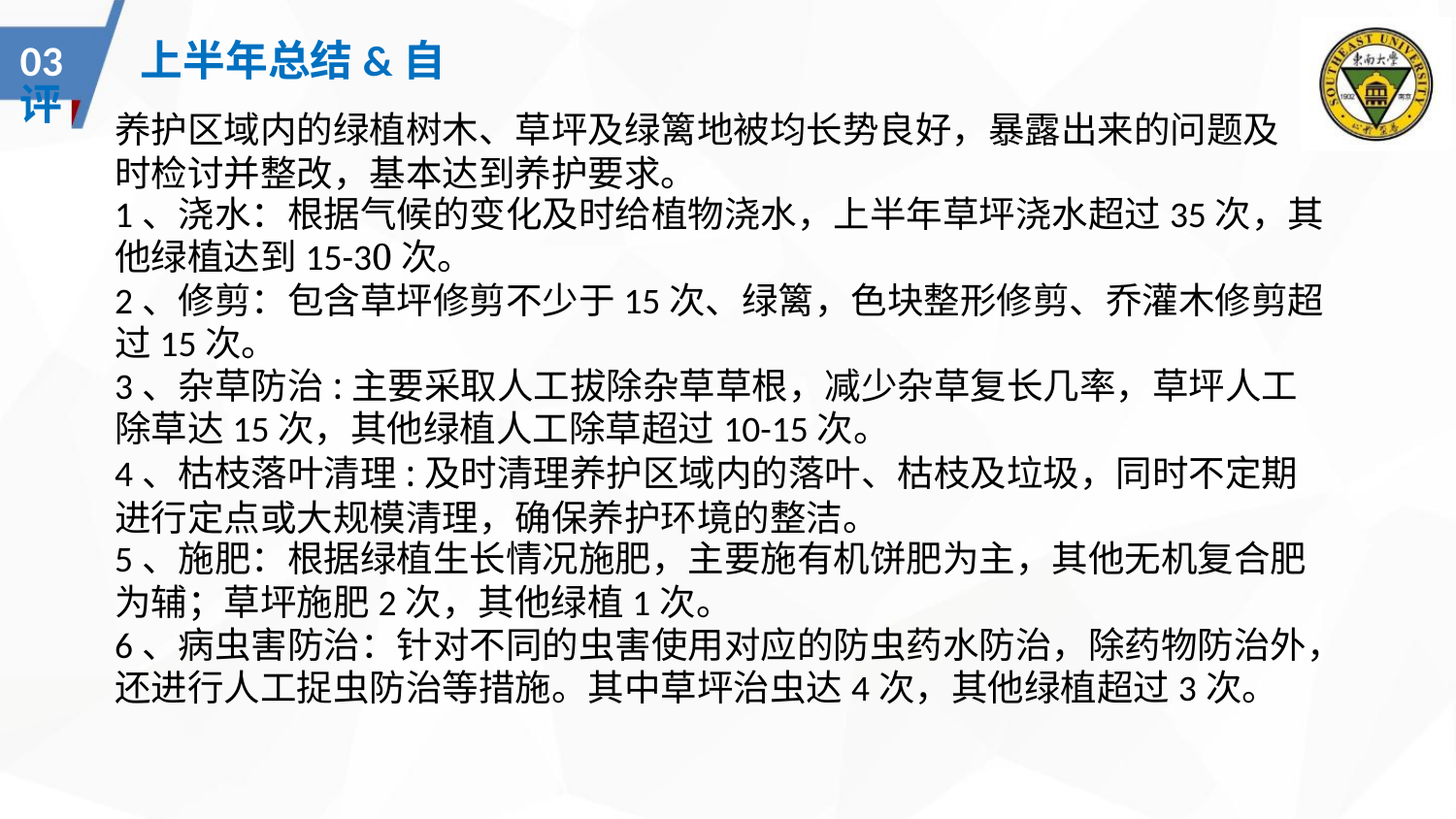

03 上半年总结&自评
养护区域内的绿植树木、草坪及绿篱地被均长势良好，暴露出来的问题及
时检讨并整改，基本达到养护要求。
1、浇水：根据气候的变化及时给植物浇水，上半年草坪浇水超过35次，其
他绿植达到15-30次。
2、修剪：包含草坪修剪不少于15次、绿篱，色块整形修剪、乔灌木修剪超
过15次。
3、杂草防治:主要采取人工拔除杂草草根，减少杂草复长几率，草坪人工
除草达15次，其他绿植人工除草超过10-15次。
4、枯枝落叶清理:及时清理养护区域内的落叶、枯枝及垃圾，同时不定期
进行定点或大规模清理，确保养护环境的整洁。
5、施肥：根据绿植生长情况施肥，主要施有机饼肥为主，其他无机复合肥
为辅；草坪施肥2次，其他绿植1次。
6、病虫害防治：针对不同的虫害使用对应的防虫药水防治，除药物防治外，
还进行人工捉虫防治等措施。其中草坪治虫达4次，其他绿植超过3次。